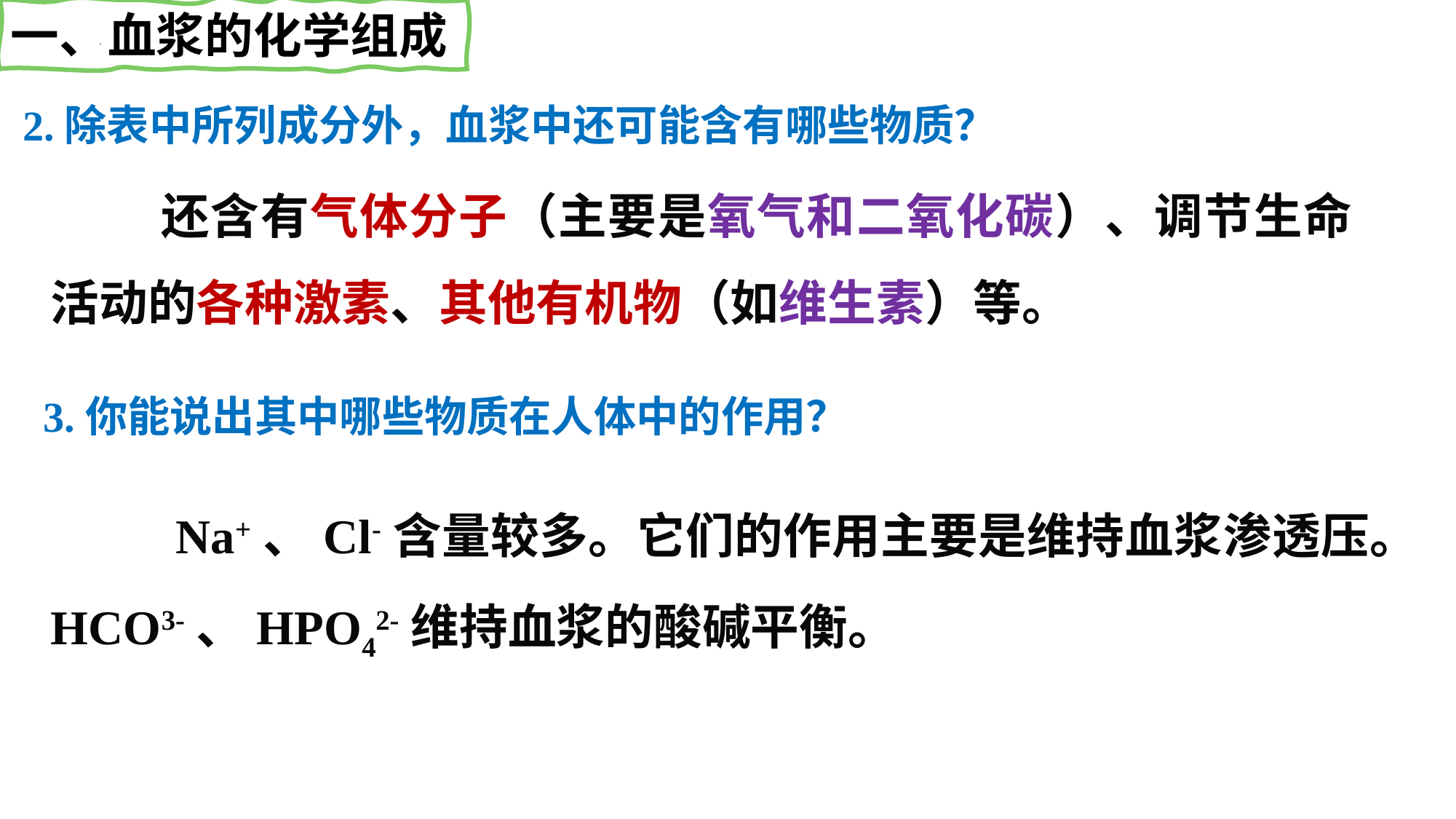

一、血浆的化学组成
2.除表中所列成分外，血浆中还可能含有哪些物质？
        还含有气体分子（主要是氧气和二氧化碳）、调节生命活动的各种激素、其他有机物（如维生素）等。
3.你能说出其中哪些物质在人体中的作用？
          Na+、Cl-含量较多。它们的作用主要是维持血浆渗透压。
HCO3-、HPO42-维持血浆的酸碱平衡。